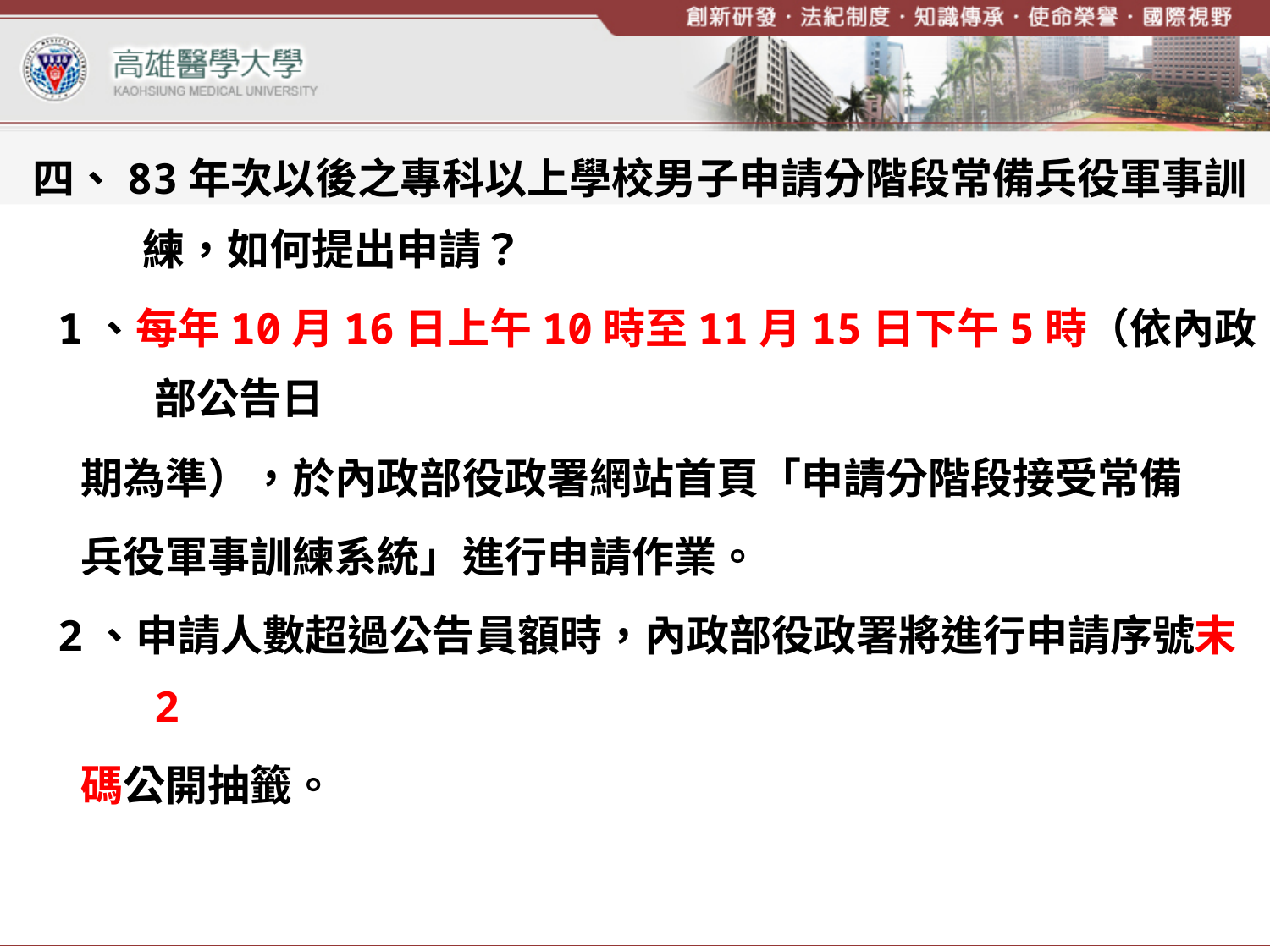

四、83年次以後之專科以上學校男子申請分階段常備兵役軍事訓練，如何提出申請？
 1、每年10月16日上午10時至11月15日下午5時（依內政部公告日
    期為準），於內政部役政署網站首頁「申請分階段接受常備
    兵役軍事訓練系統」進行申請作業。
 2、申請人數超過公告員額時，內政部役政署將進行申請序號末2
    碼公開抽籤。